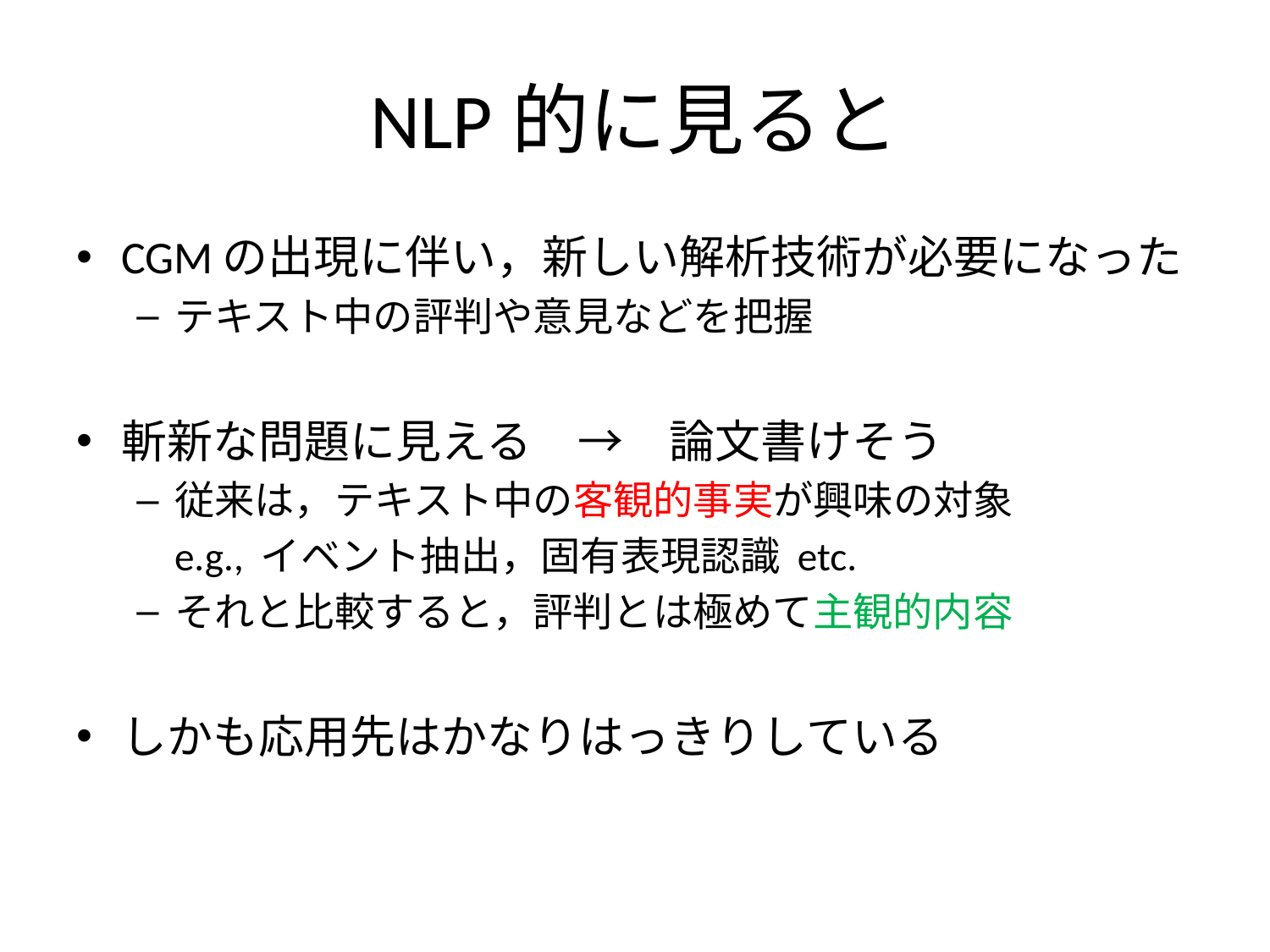

# NLP的に見ると
CGMの出現に伴い，新しい解析技術が必要になった
テキスト中の評判や意見などを把握

斬新な問題に見える　→　論文書けそう
従来は，テキスト中の客観的事実が興味の対象
	e.g., イベント抽出，固有表現認識 etc.
それと比較すると，評判とは極めて主観的内容

しかも応用先はかなりはっきりしている